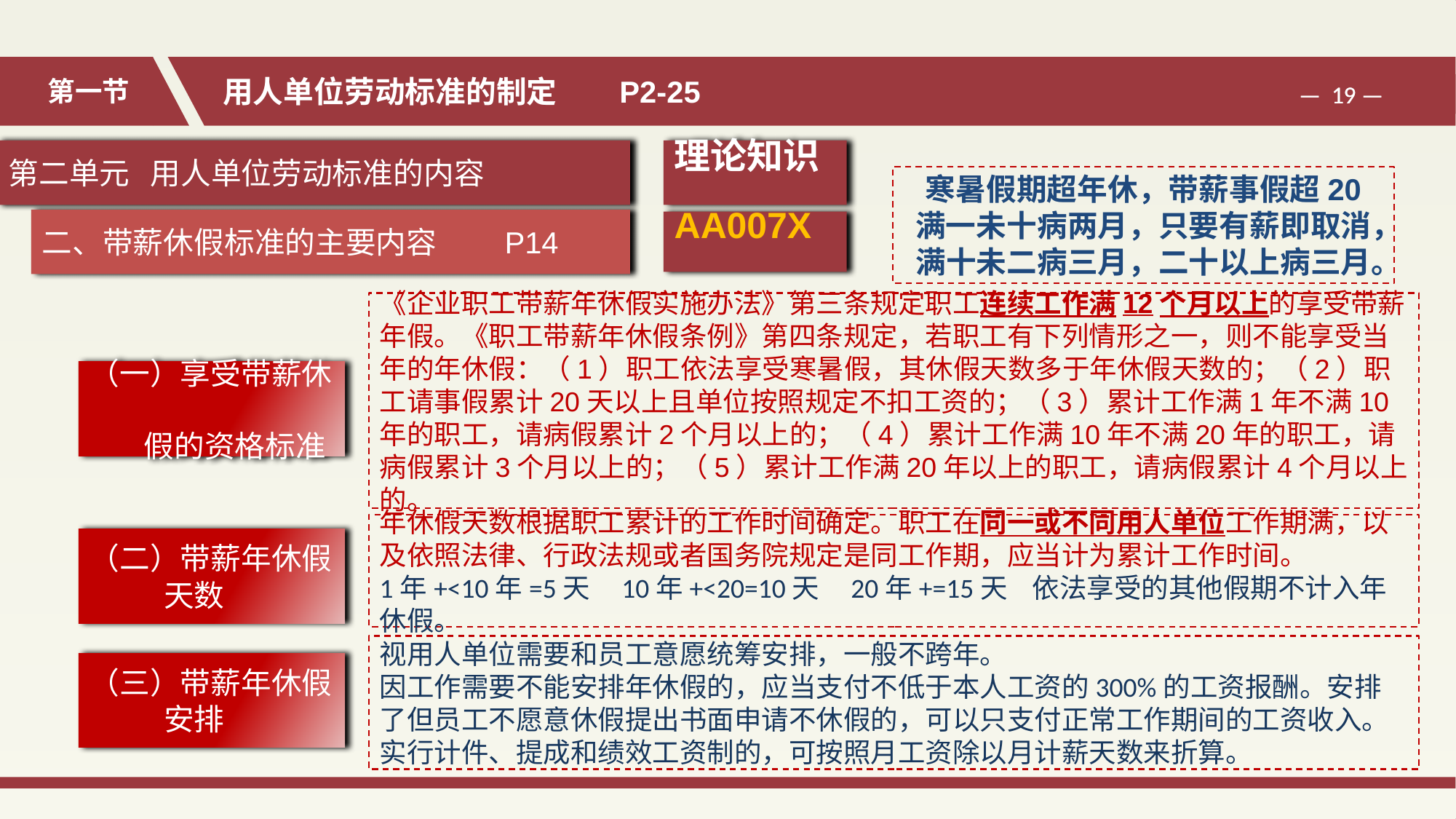

第二单元   用人单位劳动标准的内容
理论知识
寒暑假期超年休，带薪事假超20
满一未十病两月，只要有薪即取消，
满十未二病三月，二十以上病三月。
二、带薪休假标准的主要内容         P14
AA007X
《企业职工带薪年休假实施办法》第三条规定职工连续工作满12个月以上的享受带薪年假。《职工带薪年休假条例》第四条规定，若职工有下列情形之一，则不能享受当年的年休假：（1）职工依法享受寒暑假，其休假天数多于年休假天数的；（2）职工请事假累计20天以上且单位按照规定不扣工资的；（3）累计工作满1年不满10年的职工，请病假累计2个月以上的；（4）累计工作满10年不满20年的职工，请病假累计3个月以上的；（5）累计工作满20年以上的职工，请病假累计4个月以上的。
（一）享受带薪休
       假的资格标准
年休假天数根据职工累计的工作时间确定。职工在同一或不同用人单位工作期满，以及依照法律、行政法规或者国务院规定是同工作期，应当计为累计工作时间。
1年+<10年=5天    10年+<20=10天    20年+=15天    依法享受的其他假期不计入年休假。
（二）带薪年休假
          天数
视用人单位需要和员工意愿统筹安排，一般不跨年。
因工作需要不能安排年休假的，应当支付不低于本人工资的300%的工资报酬。安排了但员工不愿意休假提出书面申请不休假的，可以只支付正常工作期间的工资收入。
实行计件、提成和绩效工资制的，可按照月工资除以月计薪天数来折算。
（三）带薪年休假
          安排